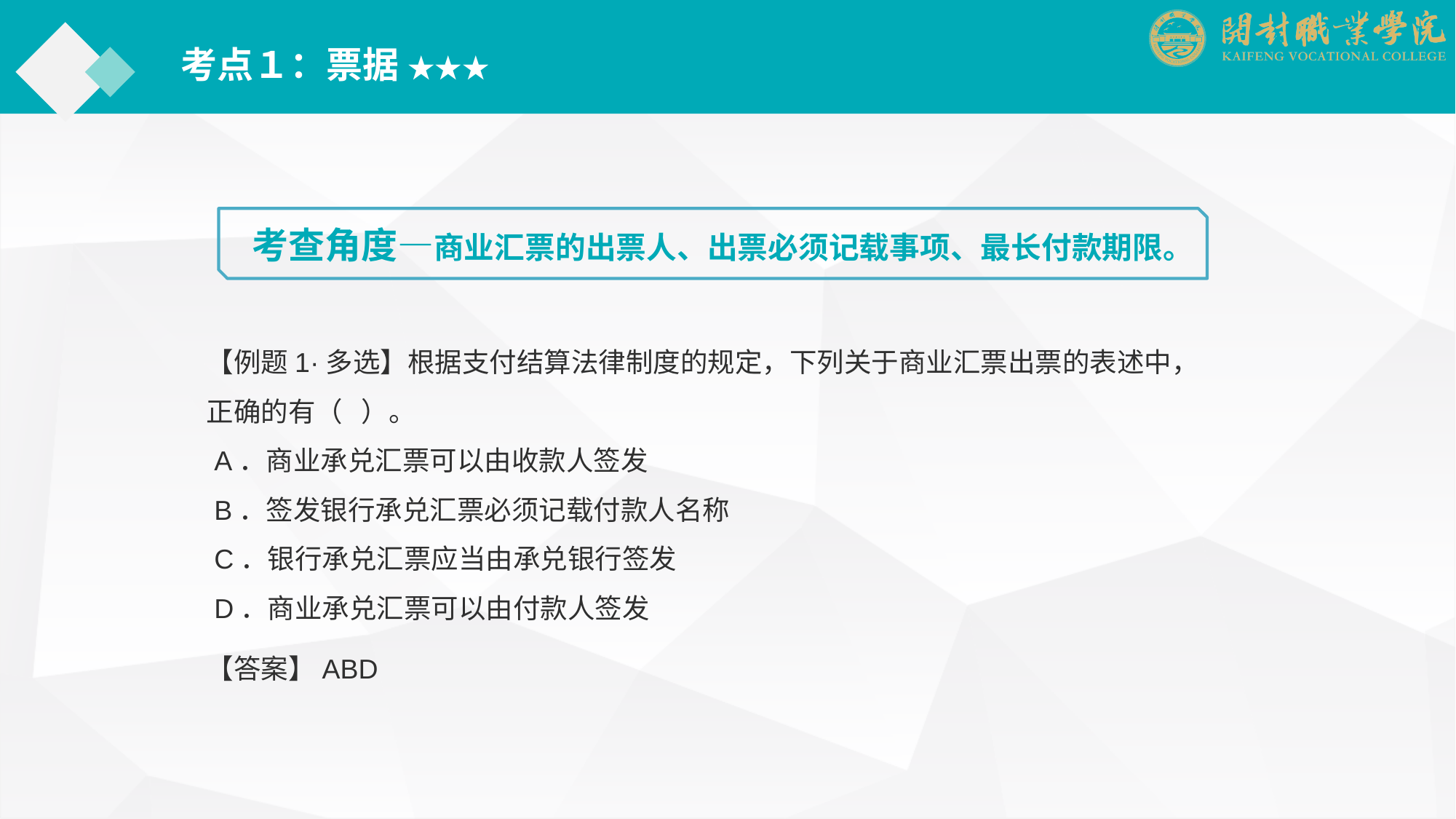

考点１：票据 ★★★

考查角度—商业汇票的出票人、出票必须记载事项、最长付款期限。
【例题1·多选】根据支付结算法律制度的规定，下列关于商业汇票出票的表述中，正确的有（   ）。
 A．商业承兑汇票可以由收款人签发
 B．签发银行承兑汇票必须记载付款人名称
 C．银行承兑汇票应当由承兑银行签发
 D．商业承兑汇票可以由付款人签发
【答案】ABD